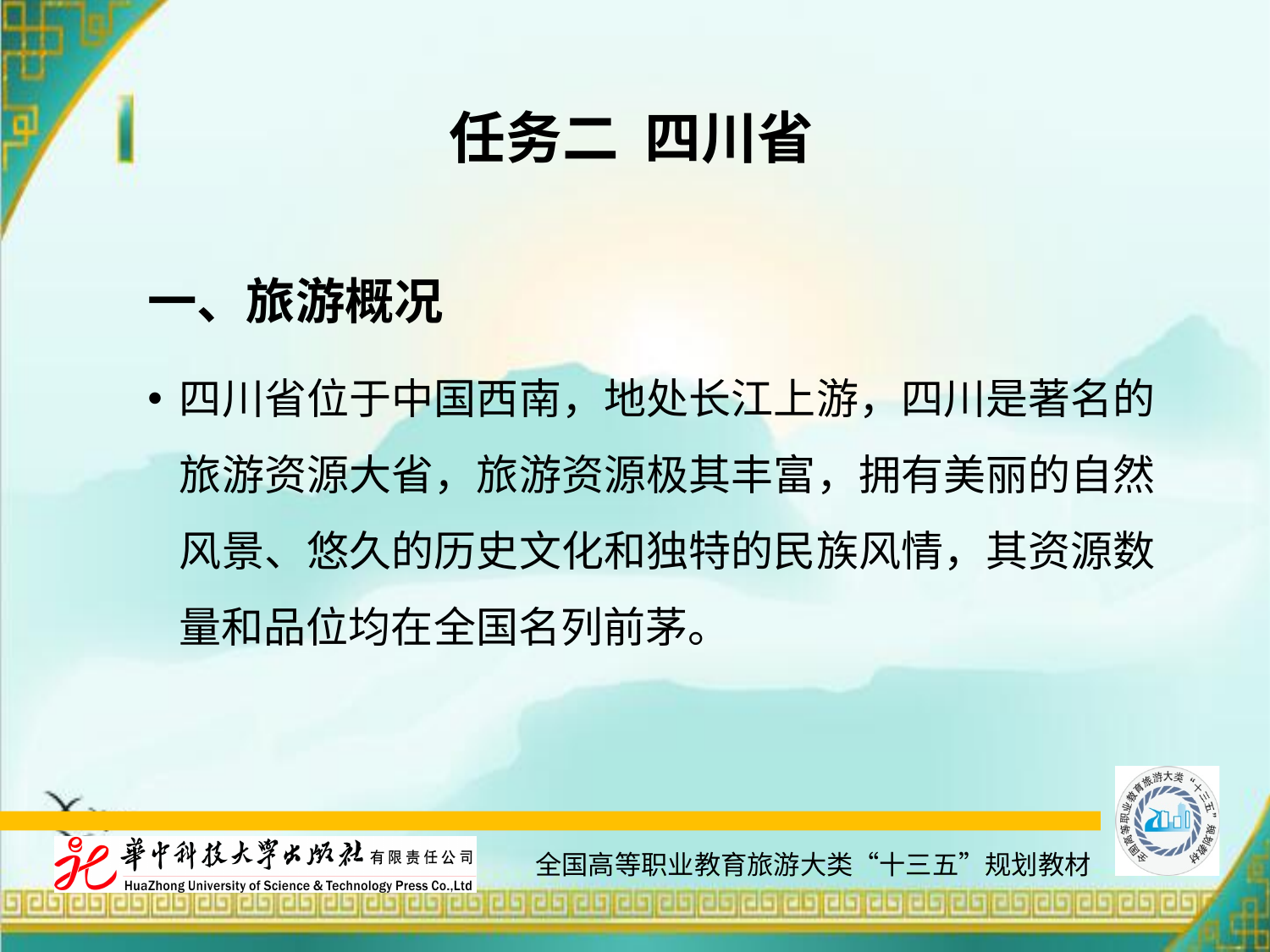

# 任务二  四川省
一、旅游概况
四川省位于中国西南，地处长江上游，四川是著名的旅游资源大省，旅游资源极其丰富，拥有美丽的自然风景、悠久的历史文化和独特的民族风情，其资源数量和品位均在全国名列前茅。